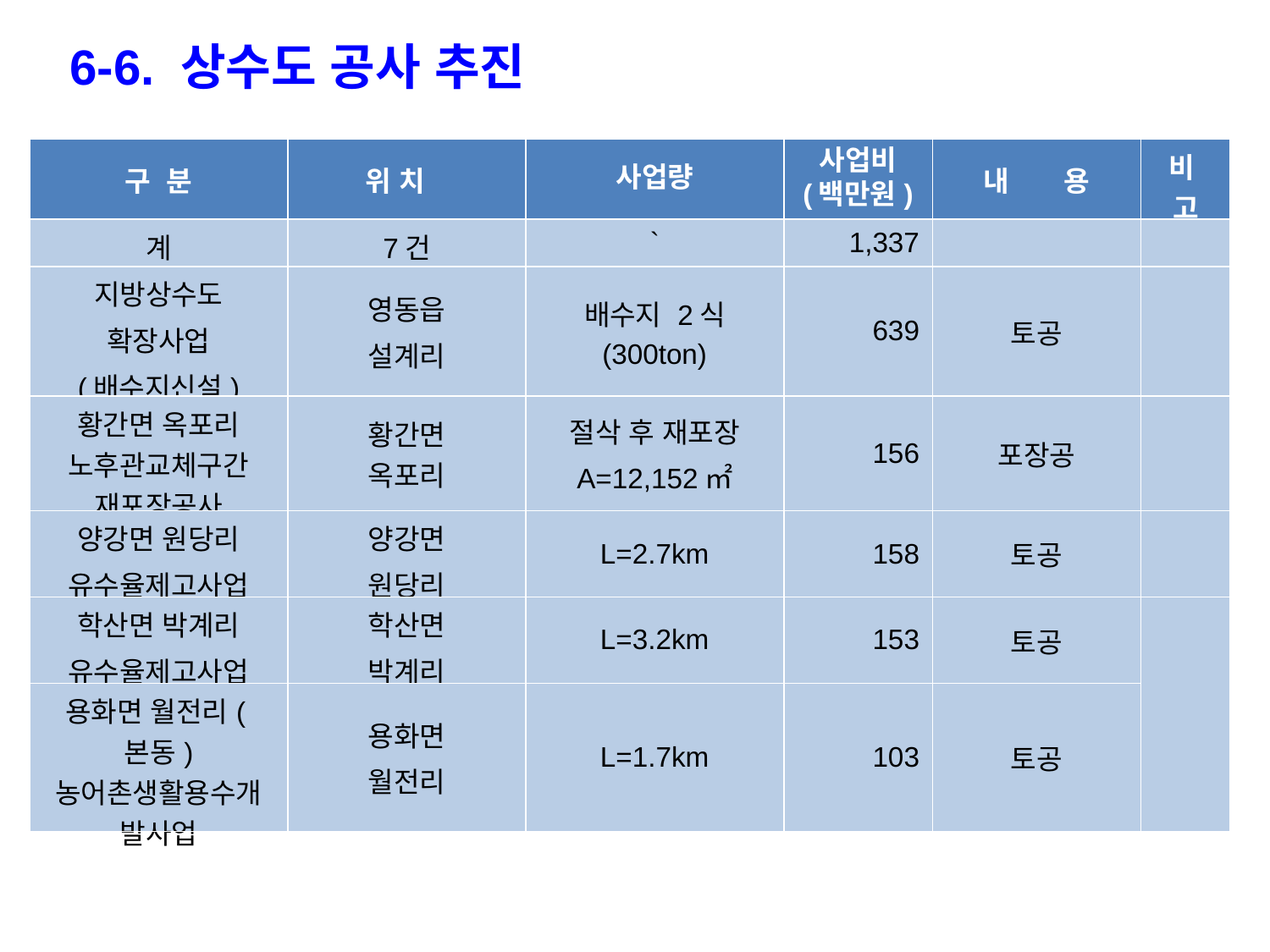

6-6. 상수도 공사 추진
| 구 분 | 위 치 | 사업량 | 사업비 (백만원) | 내 용 | 비 고 |
| --- | --- | --- | --- | --- | --- |
| 계 | 7건 | ` | 1,337 |  |  |
| 지방상수도 확장사업 (배수지신설) | 영동읍 설계리 | 배수지 2식 (300ton) | 639 | 토공 |  |
| 황간면 옥포리 노후관교체구간 재포장공사 | 황간면 옥포리 | 절삭 후 재포장 A=12,152㎡ | 156 | 포장공 |  |
| 양강면 원당리 유수율제고사업 | 양강면 원당리 | L=2.7km | 158 | 토공 |  |
| 학산면 박계리 유수율제고사업 | 학산면 박계리 | L=3.2km | 153 | 토공 |  |
| 용화면 월전리(본동) 농어촌생활용수개발사업 | 용화면 월전리 | L=1.7km | 103 | 토공 |  |